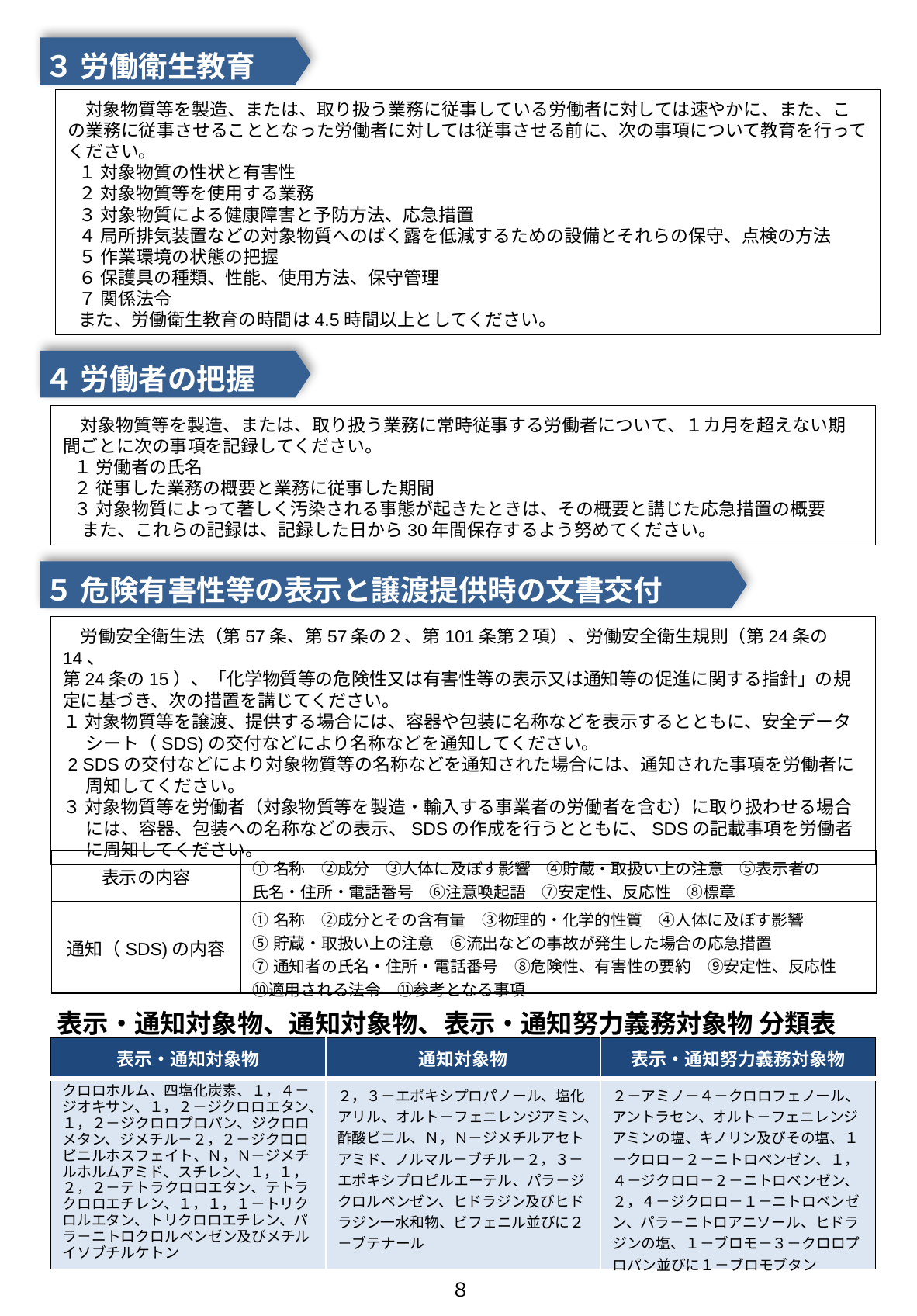

３ 労働衛生教育
　対象物質等を製造、または、取り扱う業務に従事している労働者に対しては速やかに、また、この業務に従事させることとなった労働者に対しては従事させる前に、次の事項について教育を行ってください。
１ 対象物質の性状と有害性
２ 対象物質等を使用する業務
３ 対象物質による健康障害と予防方法、応急措置
４ 局所排気装置などの対象物質へのばく露を低減するための設備とそれらの保守、点検の方法
５ 作業環境の状態の把握
６ 保護具の種類、性能、使用方法、保守管理
７ 関係法令
また、労働衛生教育の時間は4.5時間以上としてください。
４ 労働者の把握
　対象物質等を製造、または、取り扱う業務に常時従事する労働者について、１カ月を超えない期間ごとに次の事項を記録してください。
１ 労働者の氏名
２ 従事した業務の概要と業務に従事した期間
３ 対象物質によって著しく汚染される事態が起きたときは、その概要と講じた応急措置の概要
 また、これらの記録は、記録した日から30年間保存するよう努めてください。
５ 危険有害性等の表示と譲渡提供時の文書交付
　労働安全衛生法（第57条、第57条の２、第101条第２項）、労働安全衛生規則（第24条の14、
第24条の15）、「化学物質等の危険性又は有害性等の表示又は通知等の促進に関する指針」の規定に基づき、次の措置を講じてください。
１ 対象物質等を譲渡、提供する場合には、容器や包装に名称などを表示するとともに、安全データ
シート（SDS)の交付などにより名称などを通知してください。
 2 SDSの交付などにより対象物質等の名称などを通知された場合には、通知された事項を労働者に周知してください。
３ 対象物質等を労働者（対象物質等を製造・輸入する事業者の労働者を含む）に取り扱わせる場合には、容器、包装への名称などの表示、SDSの作成を行うとともに、SDSの記載事項を労働者に周知してください。
| 表示の内容 | ①名称　②成分　③人体に及ぼす影響　④貯蔵・取扱い上の注意　⑤表示者の 氏名・住所・電話番号　⑥注意喚起語　⑦安定性、反応性　⑧標章 |
| --- | --- |
| 通知（SDS)の内容 | ①名称　②成分とその含有量　③物理的・化学的性質　④人体に及ぼす影響　 ⑤貯蔵・取扱い上の注意　⑥流出などの事故が発生した場合の応急措置　 ⑦通知者の氏名・住所・電話番号　⑧危険性、有害性の要約　⑨安定性、反応性　⑩適用される法令　⑪参考となる事項 |
表示・通知対象物、通知対象物、表示・通知努力義務対象物 分類表
| 表示・通知対象物 | 通知対象物 | 表示・通知努力義務対象物 |
| --- | --- | --- |
| クロロホルム、四塩化炭素、１，４－ジオキサン、１，２－ジクロロエタン、１，２－ジクロロプロパン、ジクロロメタン、ジメチル－２，２－ジクロロビニルホスフェイト、Ｎ，Ｎ－ジメチルホルムアミド、スチレン、１，１，２，２－テトラクロロエタン、テトラクロロエチレン、１，１，１－トリクロルエタン、トリクロロエチレン、パラ－ニトロクロルベンゼン及びメチルイソブチルケトン | ２，３－エポキシプロパノール、塩化アリル、オルト－フェニレンジアミン、酢酸ビニル、Ｎ，Ｎ－ジメチルアセトアミド、ノルマル－ブチル－２，３－エポキシプロピルエーテル、パラ－ジクロルベンゼン、ヒドラジン及びヒドラジン一水和物、ビフェニル並びに２－ブテナール | ２－アミノ－４－クロロフェノール、アントラセン、オルト－フェニレンジアミンの塩、キノリン及びその塩、１－クロロ－２－ニトロベンゼン、１，４－ジクロロ－２－ニトロベンゼン、２，４－ジクロロ－１－ニトロベンゼン、パラ－ニトロアニソール、ヒドラジンの塩、１－ブロモ－３－クロロプロパン並びに１－ブロモブタン |
８